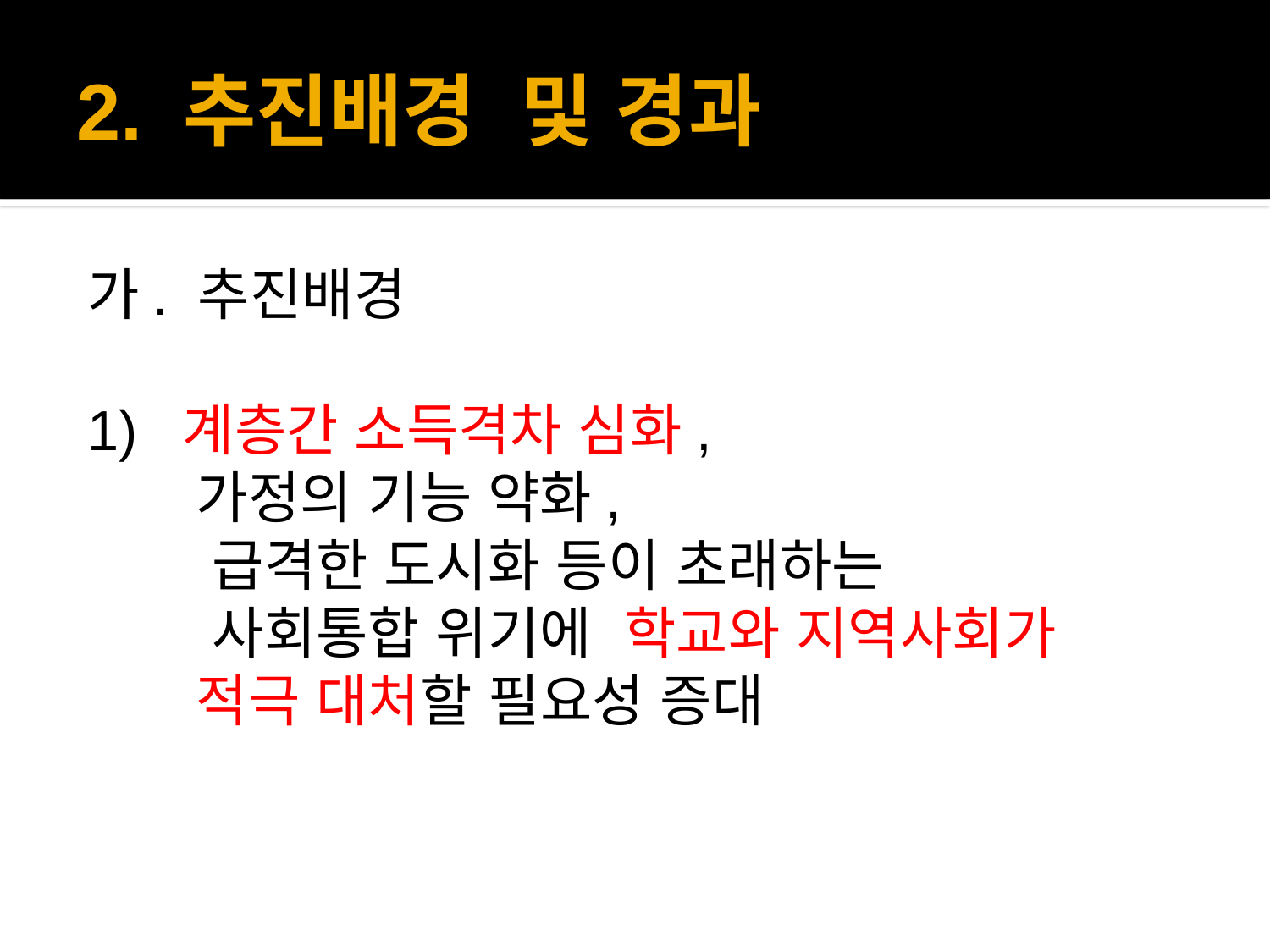

# 2. 추진배경  및 경과
가. 추진배경

1)  계층간 소득격차 심화,
      가정의 기능 약화,
       급격한 도시화 등이 초래하는
       사회통합 위기에  학교와 지역사회가
      적극 대처할 필요성 증대